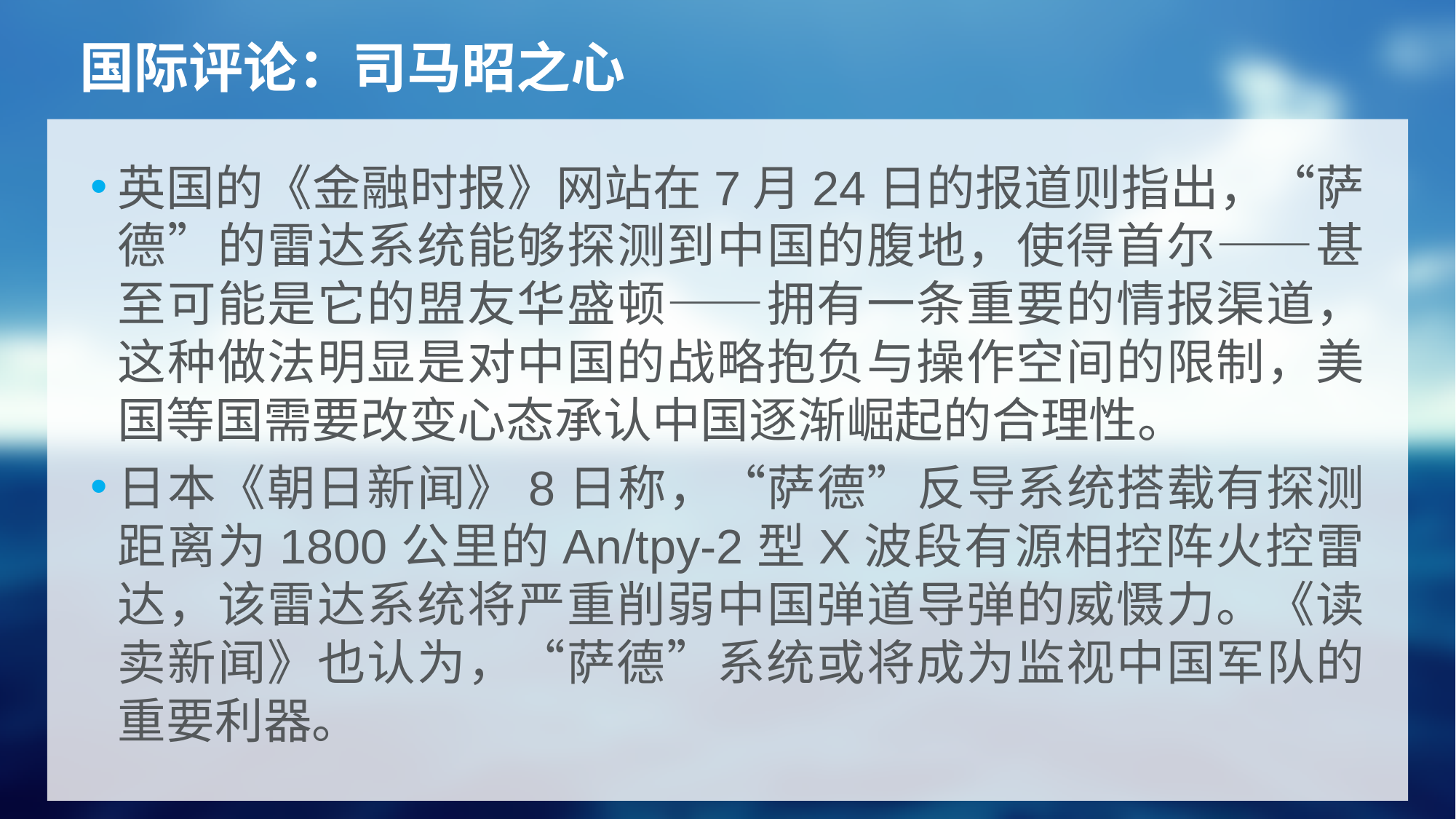

# 国际评论：司马昭之心

英国的《金融时报》网站在7月24日的报道则指出，“萨德”的雷达系统能够探测到中国的腹地，使得首尔——甚至可能是它的盟友华盛顿——拥有一条重要的情报渠道，这种做法明显是对中国的战略抱负与操作空间的限制，美国等国需要改变心态承认中国逐渐崛起的合理性。
日本《朝日新闻》8日称，“萨德”反导系统搭载有探测距离为1800公里的An/tpy-2型X波段有源相控阵火控雷达，该雷达系统将严重削弱中国弹道导弹的威慑力。《读卖新闻》也认为，“萨德”系统或将成为监视中国军队的重要利器。